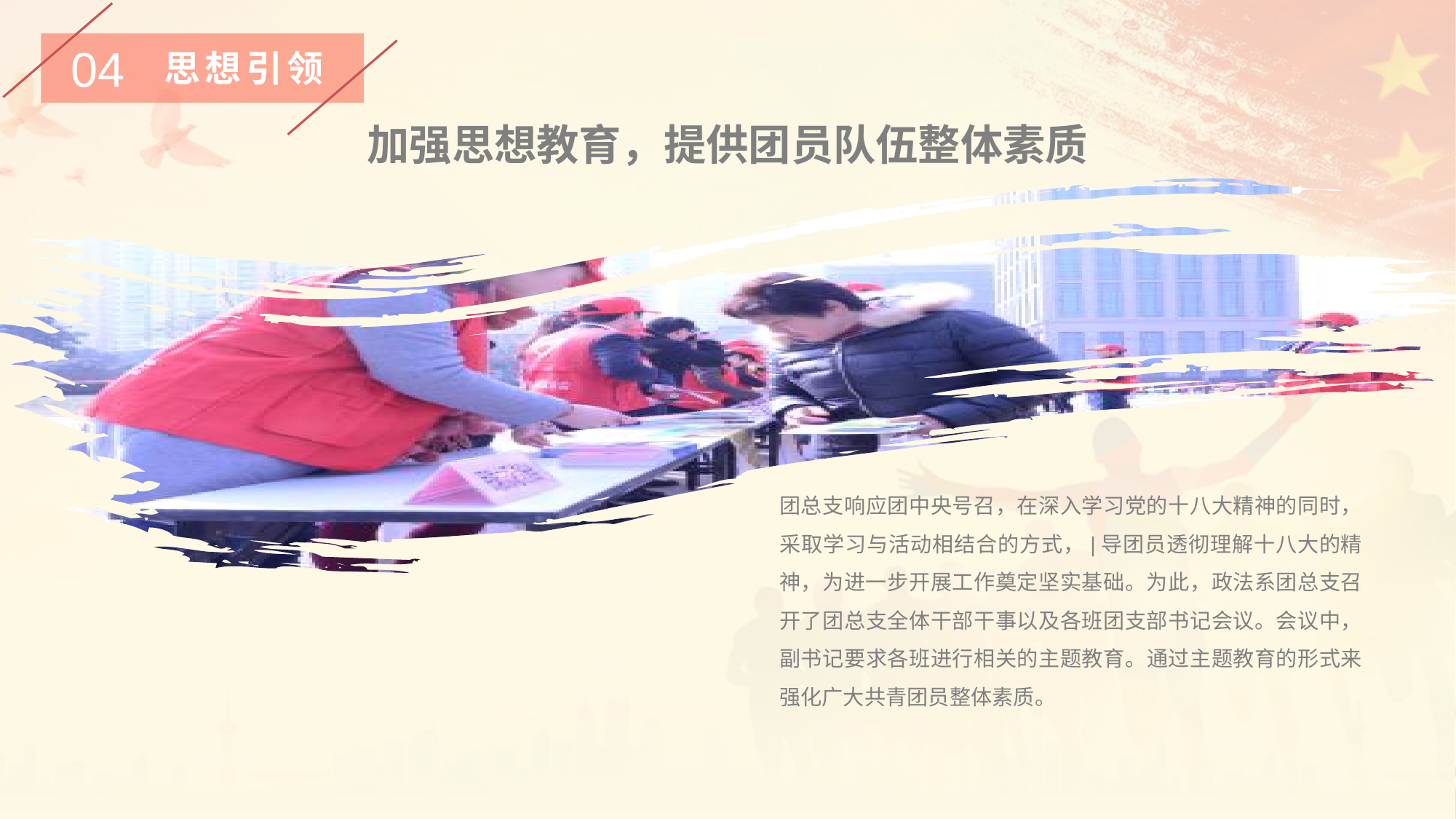

04
思想引领
加强思想教育，提供团员队伍整体素质

团总支响应团中央号召，在深入学习党的十八大精神的同时，采取学习与活动相结合的方式，|导团员透彻理解十八大的精神，为进一步开展工作奠定坚实基础。为此，政法系团总支召开了团总支全体干部干事以及各班团支部书记会议。会议中，副书记要求各班进行相关的主题教育。通过主题教育的形式来强化广大共青团员整体素质。